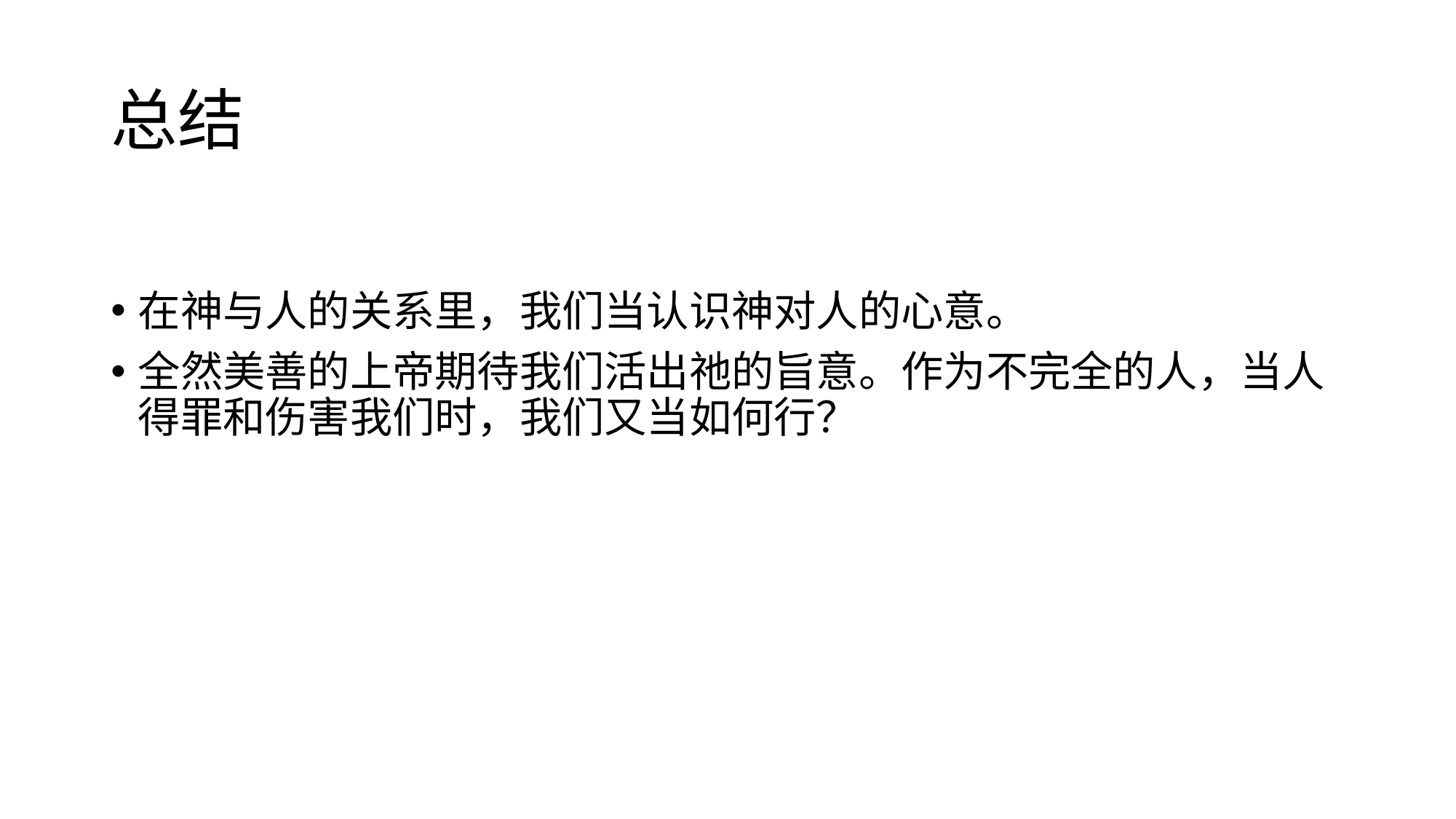

# 总结

在神与人的关系里，我们当认识神对人的心意。
全然美善的上帝期待我们活出祂的旨意。作为不完全的人，当人得罪和伤害我们时，我们又当如何行？